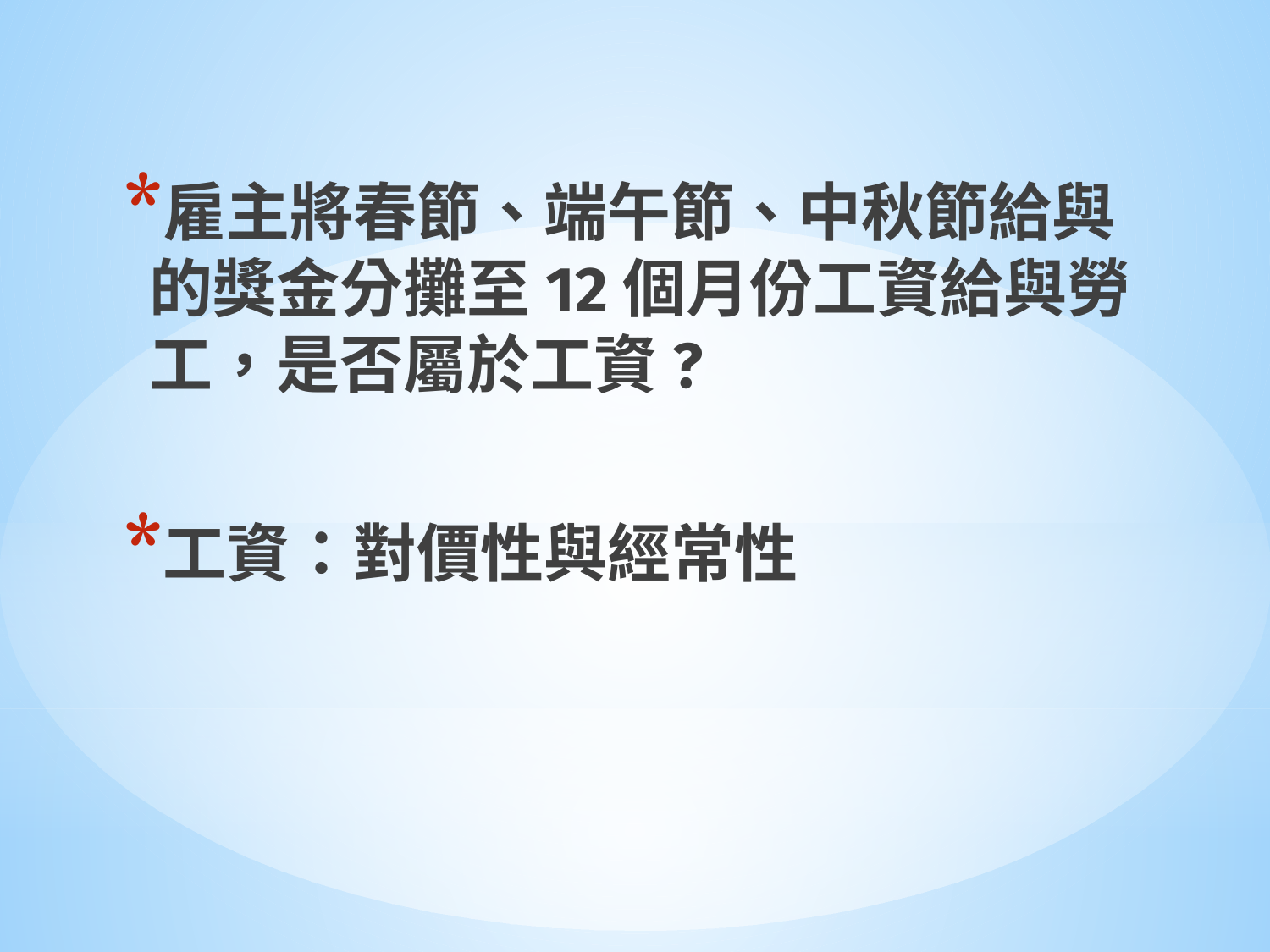

雇主將春節、端午節、中秋節給與的獎金分攤至12個月份工資給與勞工，是否屬於工資?

工資：對價性與經常性